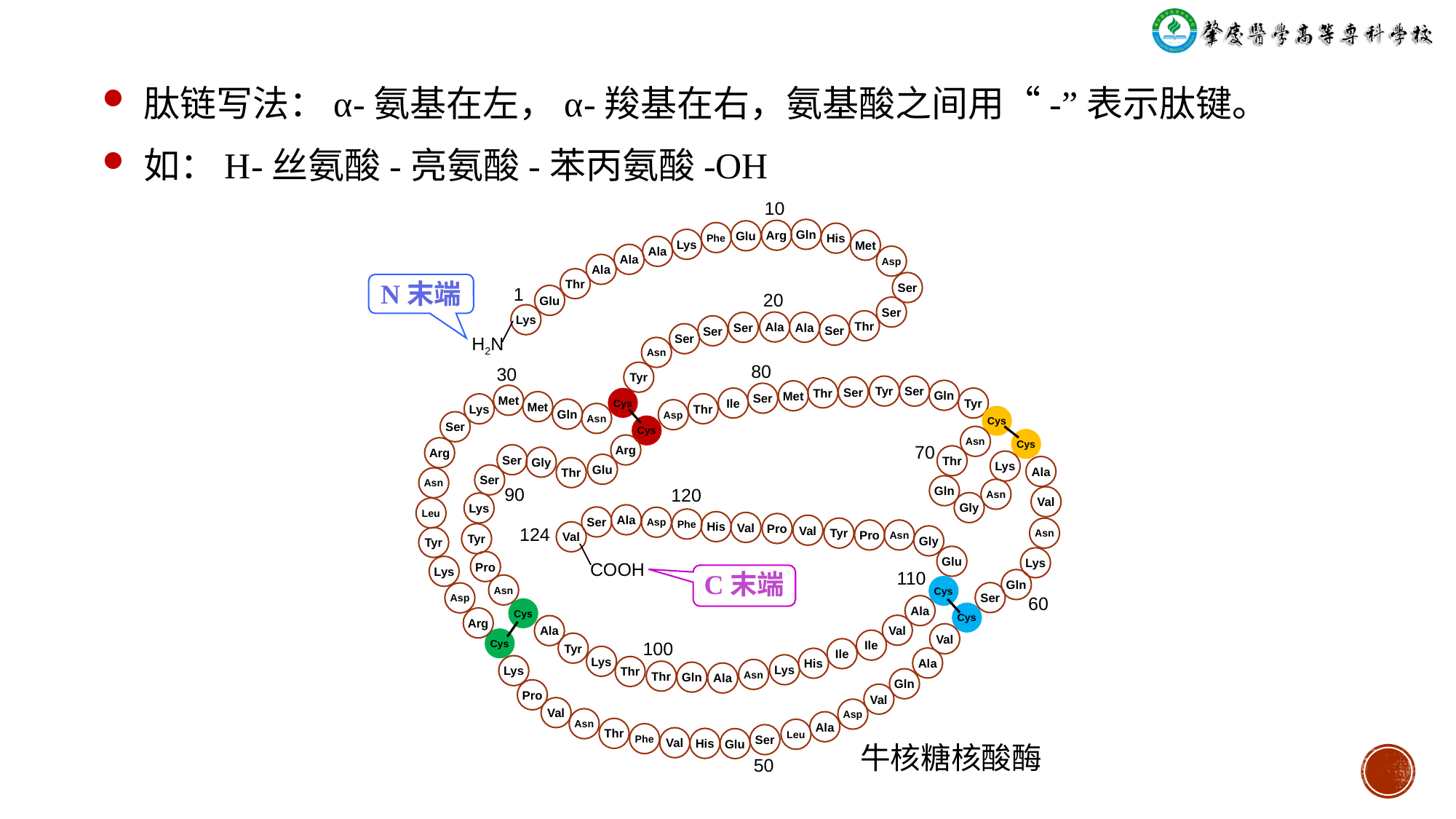

肽链写法：α-氨基在左，α-羧基在右，氨基酸之间用“-”表示肽键。
如：H-丝氨酸-亮氨酸-苯丙氨酸-OH
10
Gln
Arg
Glu
Phe
His
Lys
Met
Ala
Ala
Asp
Ala
Thr
Ser
N末端
1
Glu
20
Ser
Lys
Thr
Ala
Ala
Ser
Ser
Ser
      ╱
H2N
Ser
Asn
80
Tyr
30
Tyr
Ser
Ser
Thr
Gln
Met
Ser
Met
Cys
Ile
Tyr
Met
Thr
Lys
Gln
Asp
Asn
Cys
Ser
Cys
Asn
Cys
Arg
Arg
70
Ser
Thr
Gly
Lys
Glu
Ala
Thr
Ser
Asn
Gln
Asn
90
120
Val
Gly
Lys
Leu
Ala
Ser
Asp
Phe
His
Val
Pro
Val
Tyr
Asn
Pro
Asn
Val
Tyr
124
Gly
Tyr
╲
  COOH
Glu
Lys
Pro
Lys
C末端
110
Gln
Asn
Cys
Ser
Asp
60
Ala
Cys
Cys
Arg
Val
Ala
Val
Cys
Ile
Tyr
100
Ile
Lys
Ala
His
Lys
Lys
Thr
Asn
Thr
Gln
Ala
Gln
Pro
Val
Val
Asp
Asn
Ala
Thr
Leu
Phe
Ser
Val
His
Glu
牛核糖核酸酶
50